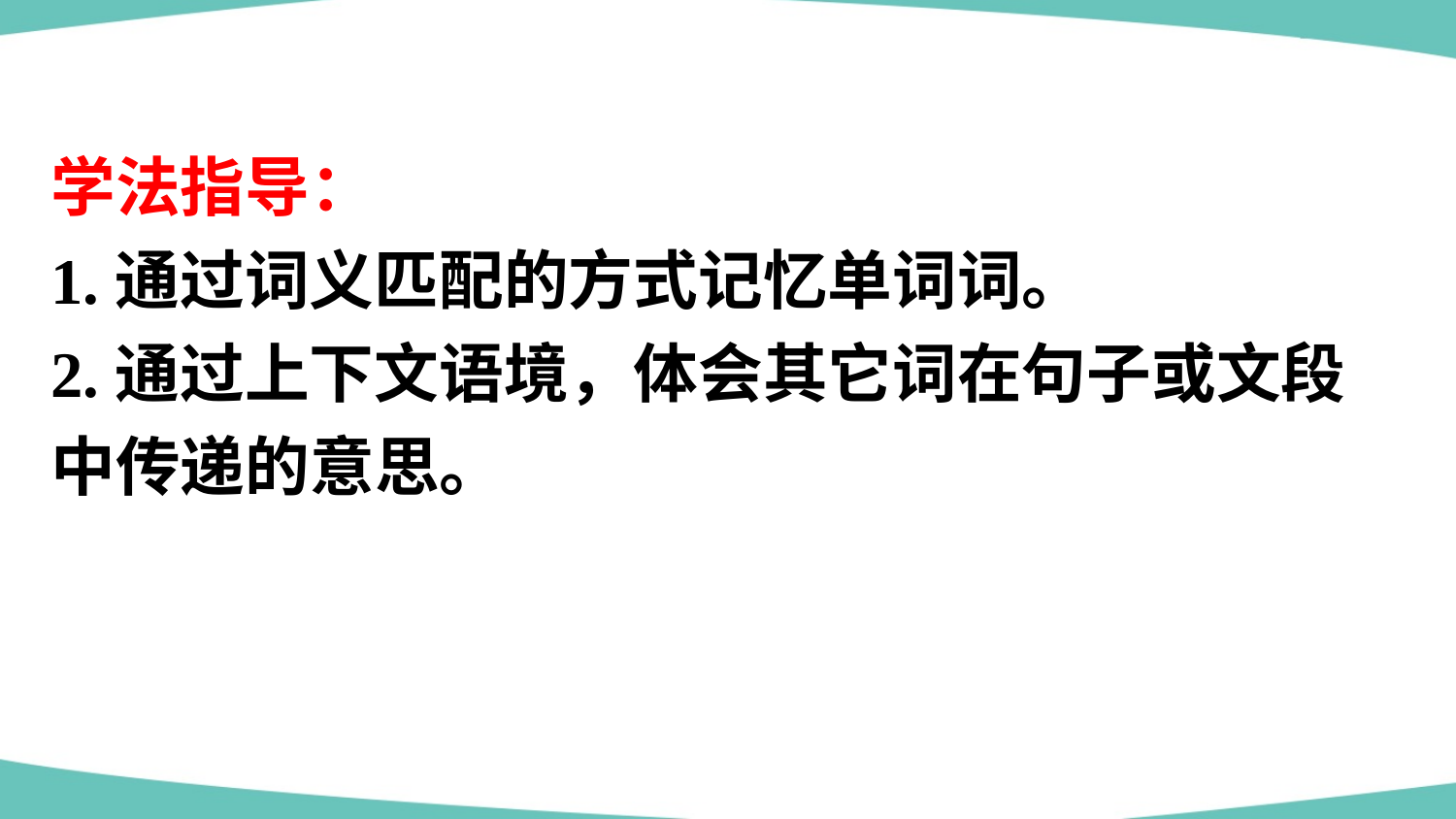

学法指导：
1.通过词义匹配的方式记忆单词词。
2.通过上下文语境，体会其它词在句子或文段中传递的意思。